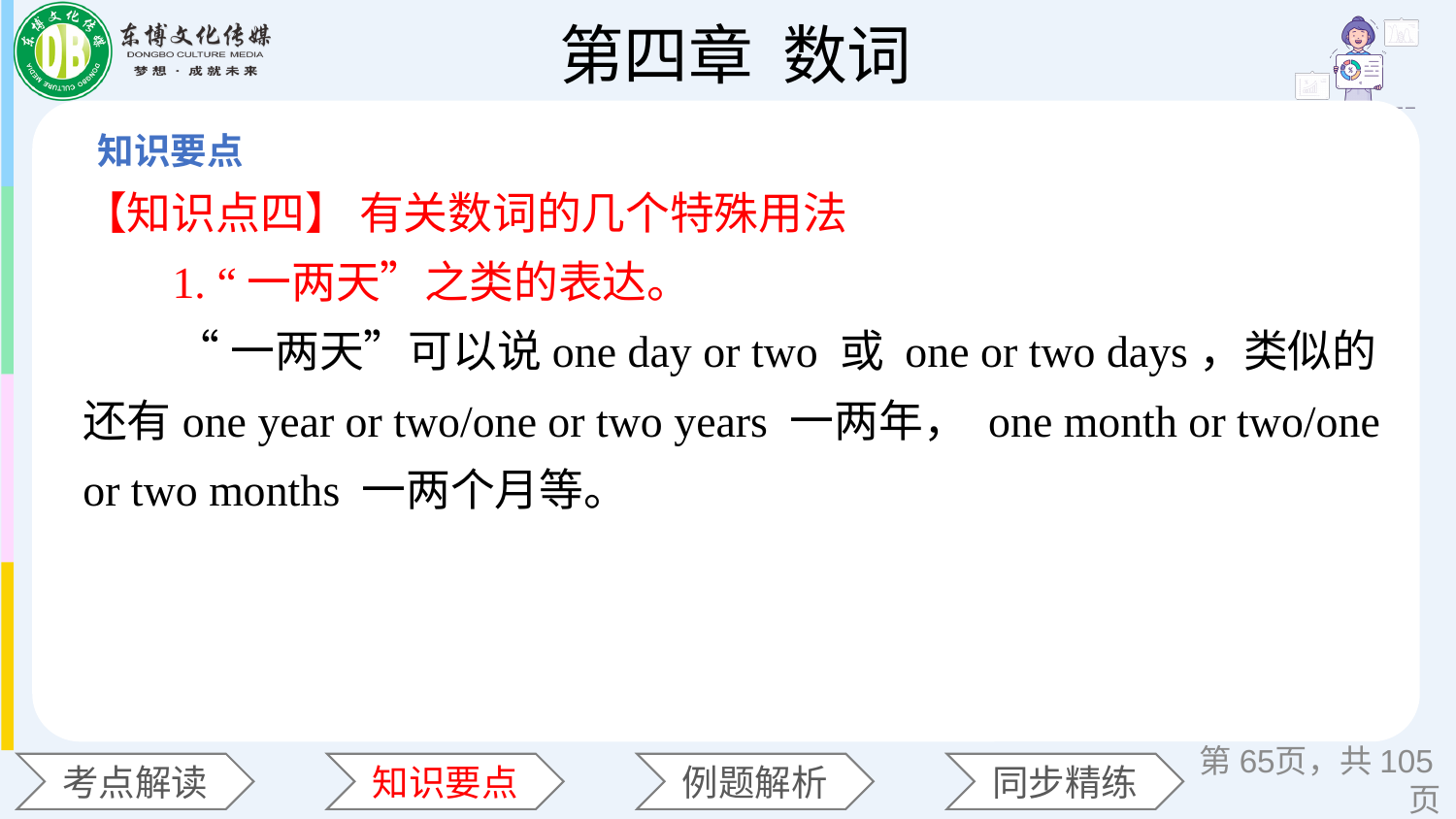

【知识点四】 有关数词的几个特殊用法
        1. “一两天”之类的表达。
  “一两天”可以说one day or two 或 one or two days，类似的还有one year or two/one or two years 一两年， one month or two/one or two months 一两个月等。

第65页，共105页